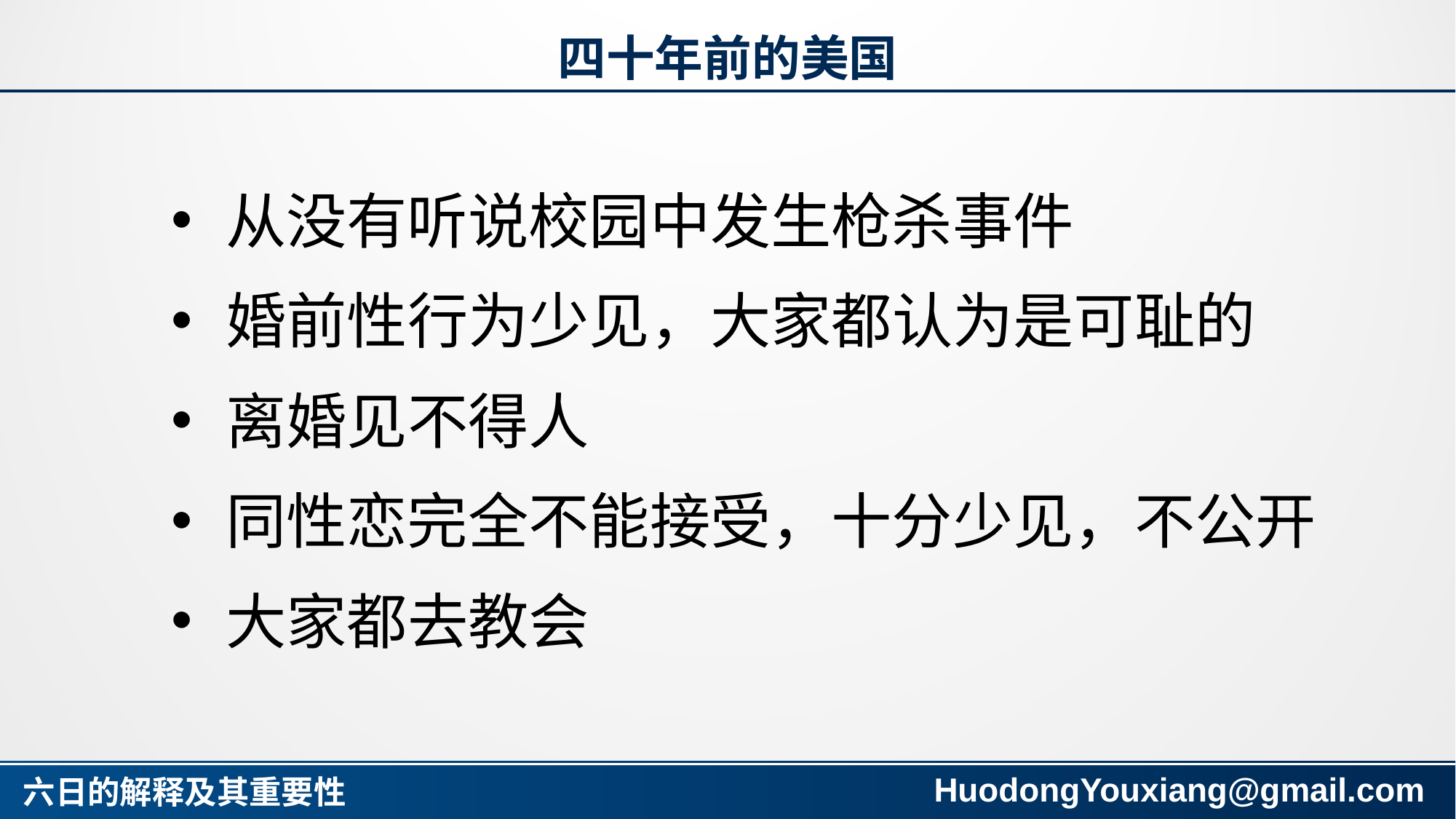

# 四十年前的美国

从没有听说校园中发生枪杀事件
婚前性行为少见，大家都认为是可耻的
离婚见不得人
同性恋完全不能接受，十分少见，不公开
大家都去教会